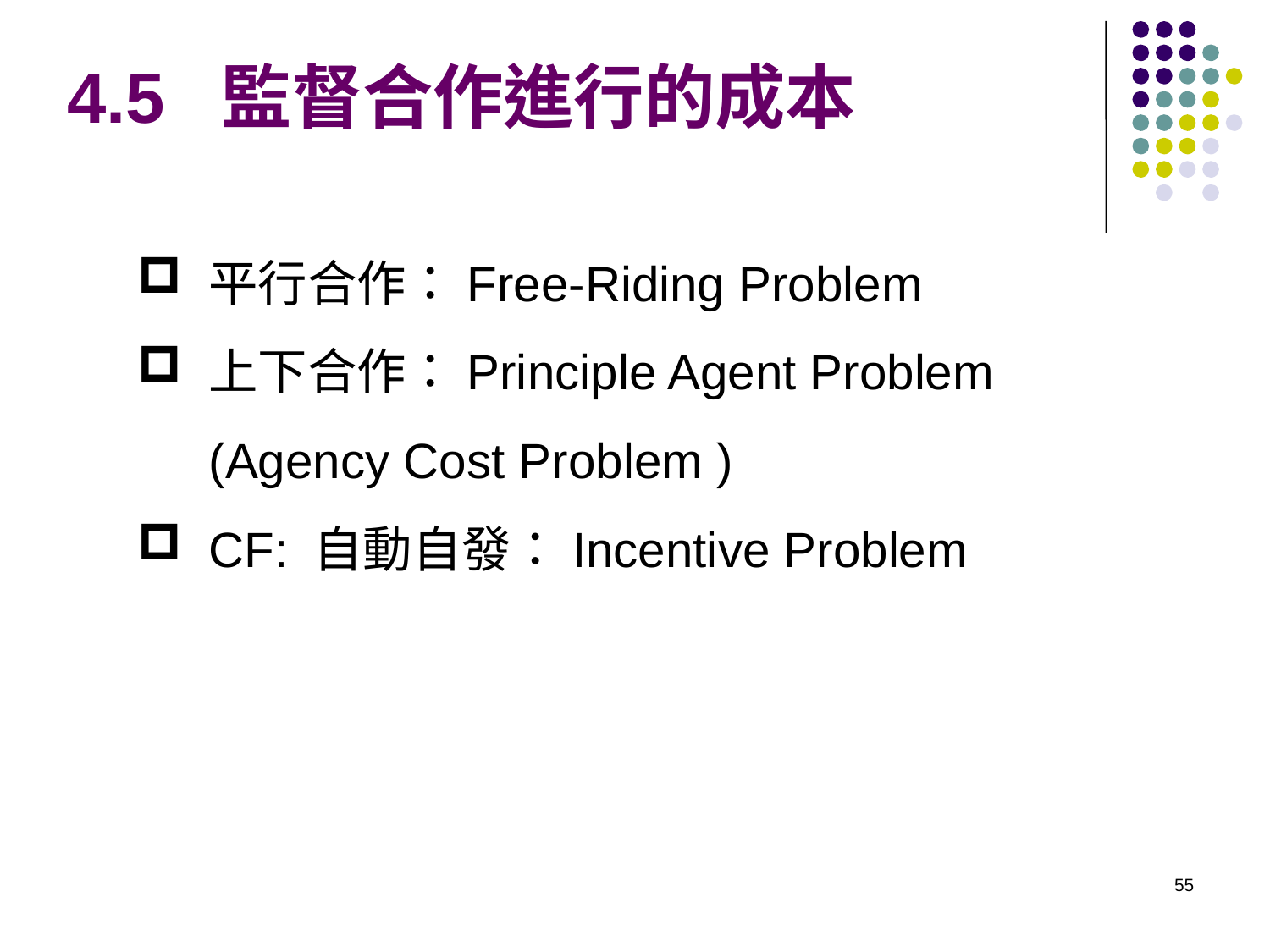

4.5  監督合作進行的成本
平行合作：Free-Riding Problem
上下合作：Principle Agent Problem (Agency Cost Problem )
CF: 自動自發：Incentive Problem
55